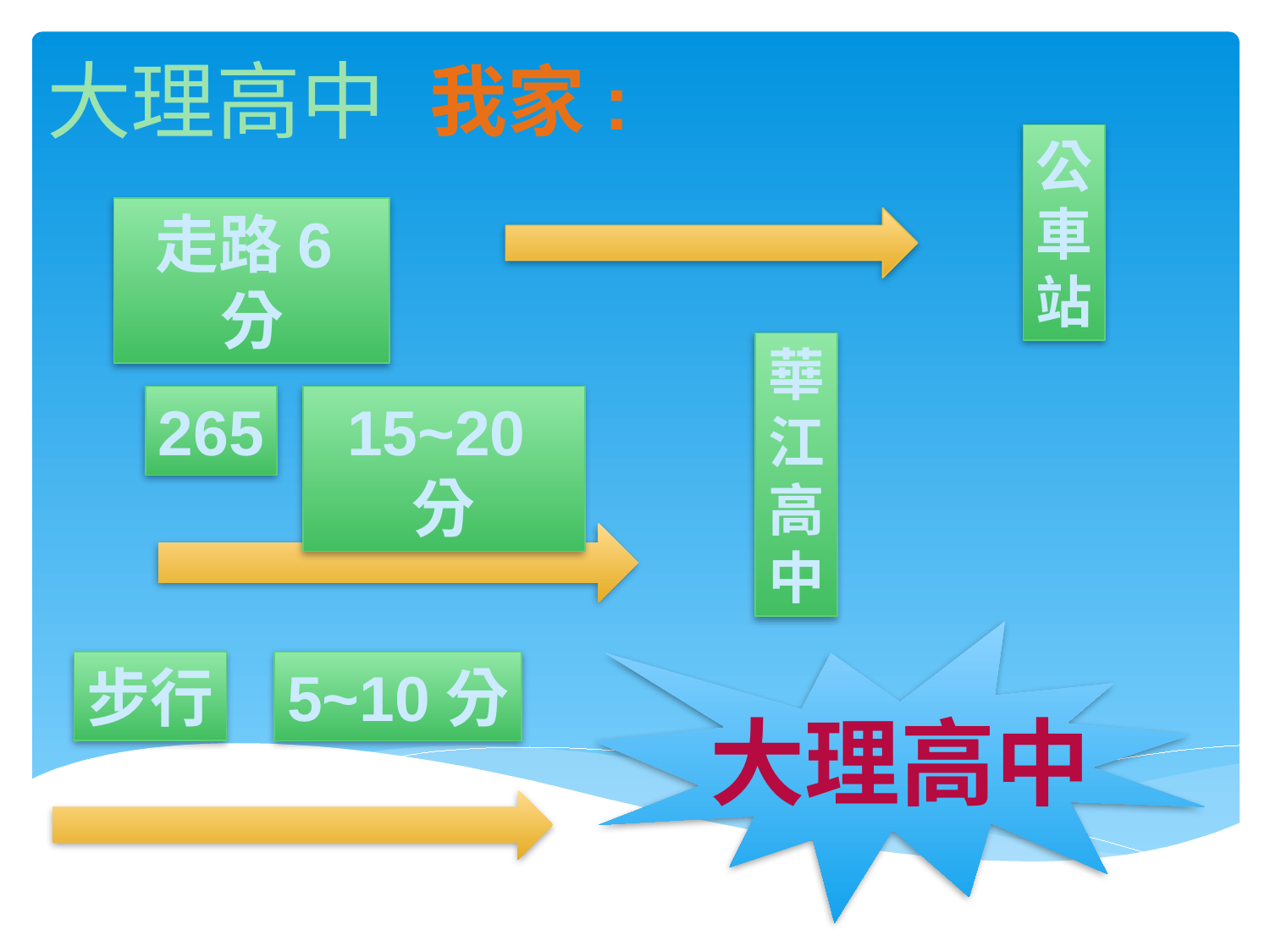

# 大理高中
我家:
公
車
站
走路6分

華
江
高
中
265
15~20分

步行
5~10分
大理高中